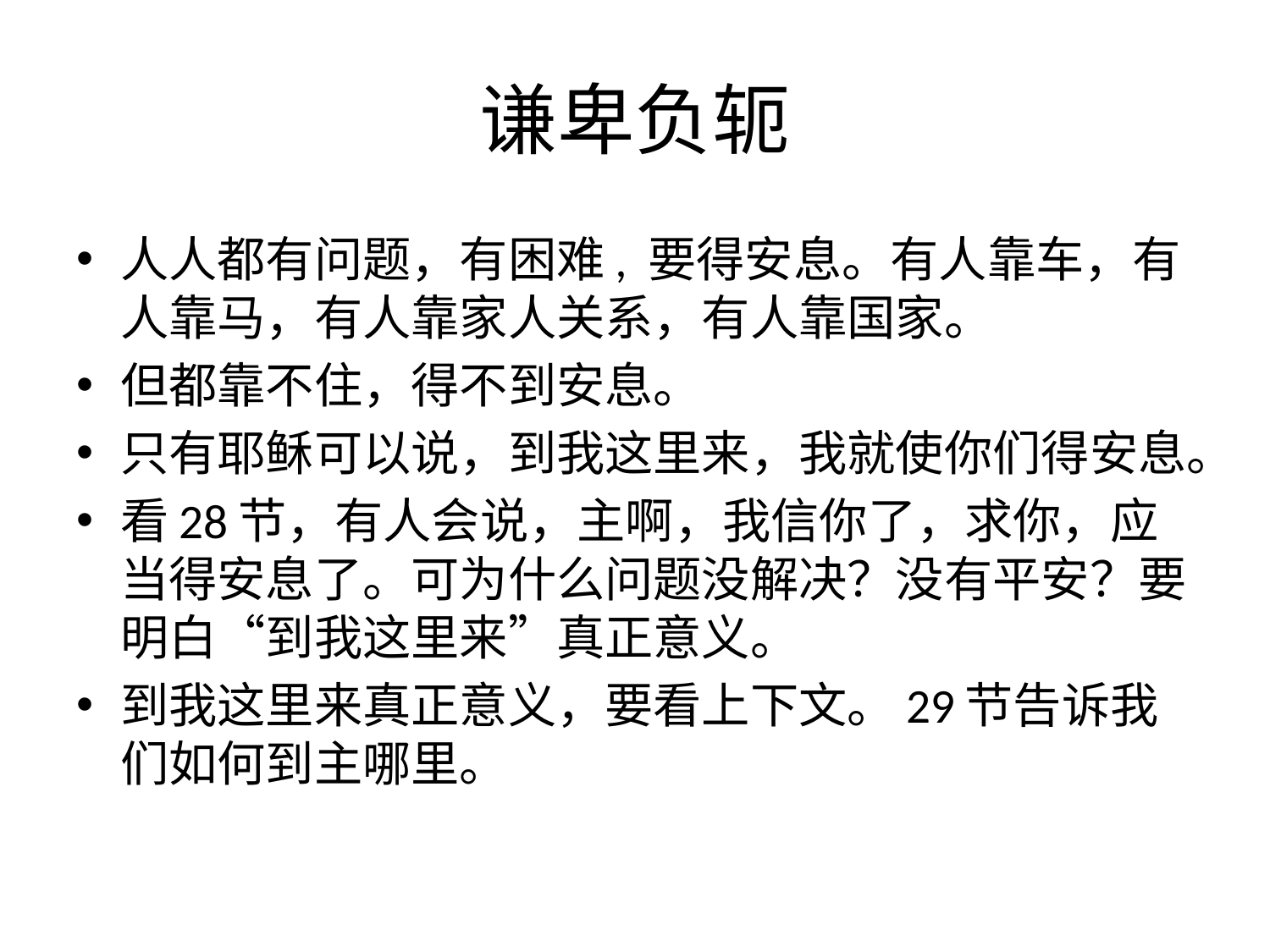

# 谦卑负轭
人人都有问题，有困难, 要得安息。有人靠车，有人靠马，有人靠家人关系，有人靠国家。
但都靠不住，得不到安息。
只有耶稣可以说，到我这里来，我就使你们得安息。
看28节，有人会说，主啊，我信你了，求你，应当得安息了。可为什么问题没解决？没有平安？要明白“到我这里来”真正意义。
到我这里来真正意义，要看上下文。29节告诉我们如何到主哪里。